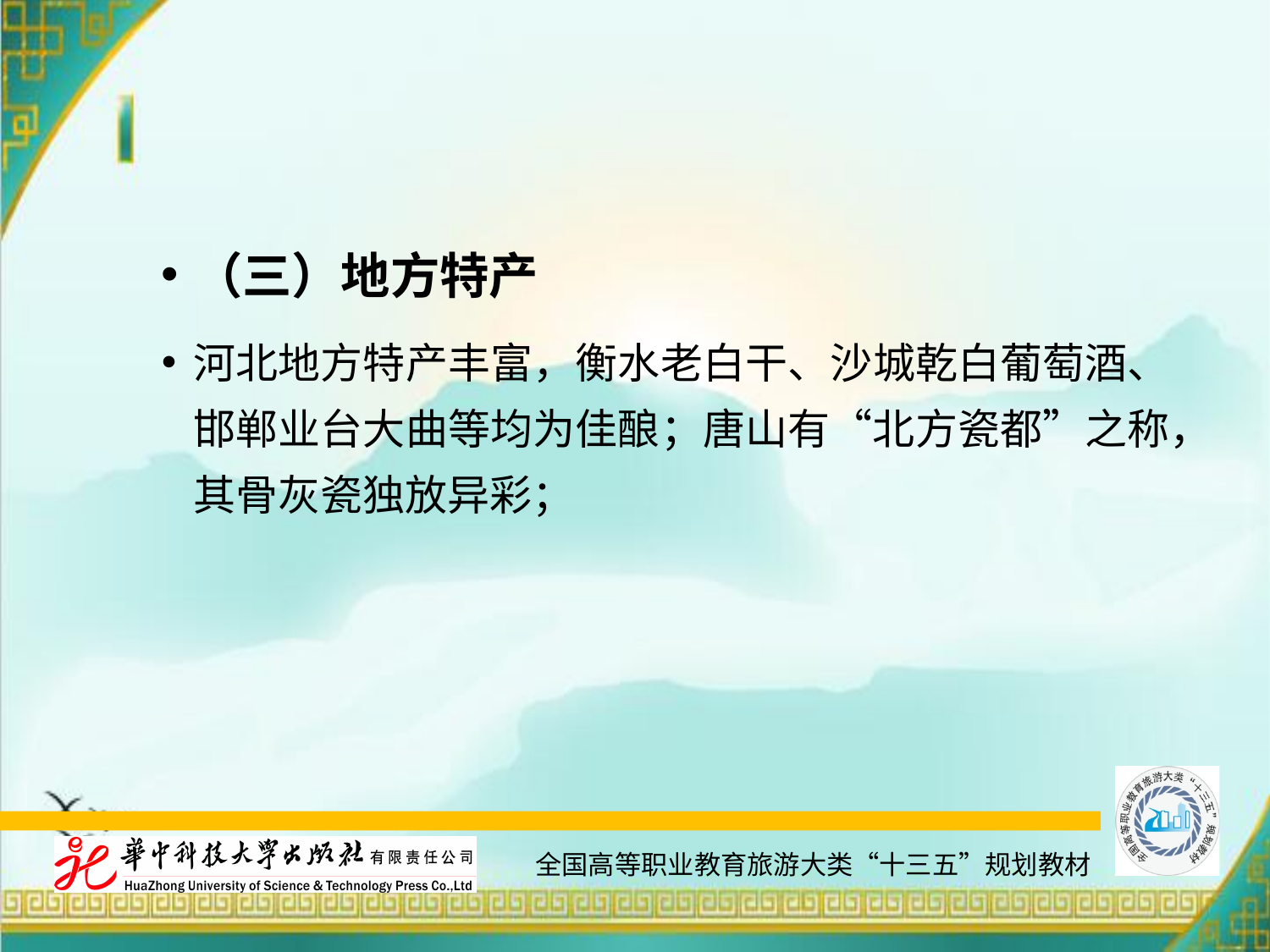

#
（三）地方特产
河北地方特产丰富，衡水老白干、沙城乾白葡萄酒、邯郸业台大曲等均为佳酿；唐山有“北方瓷都”之称，其骨灰瓷独放异彩；